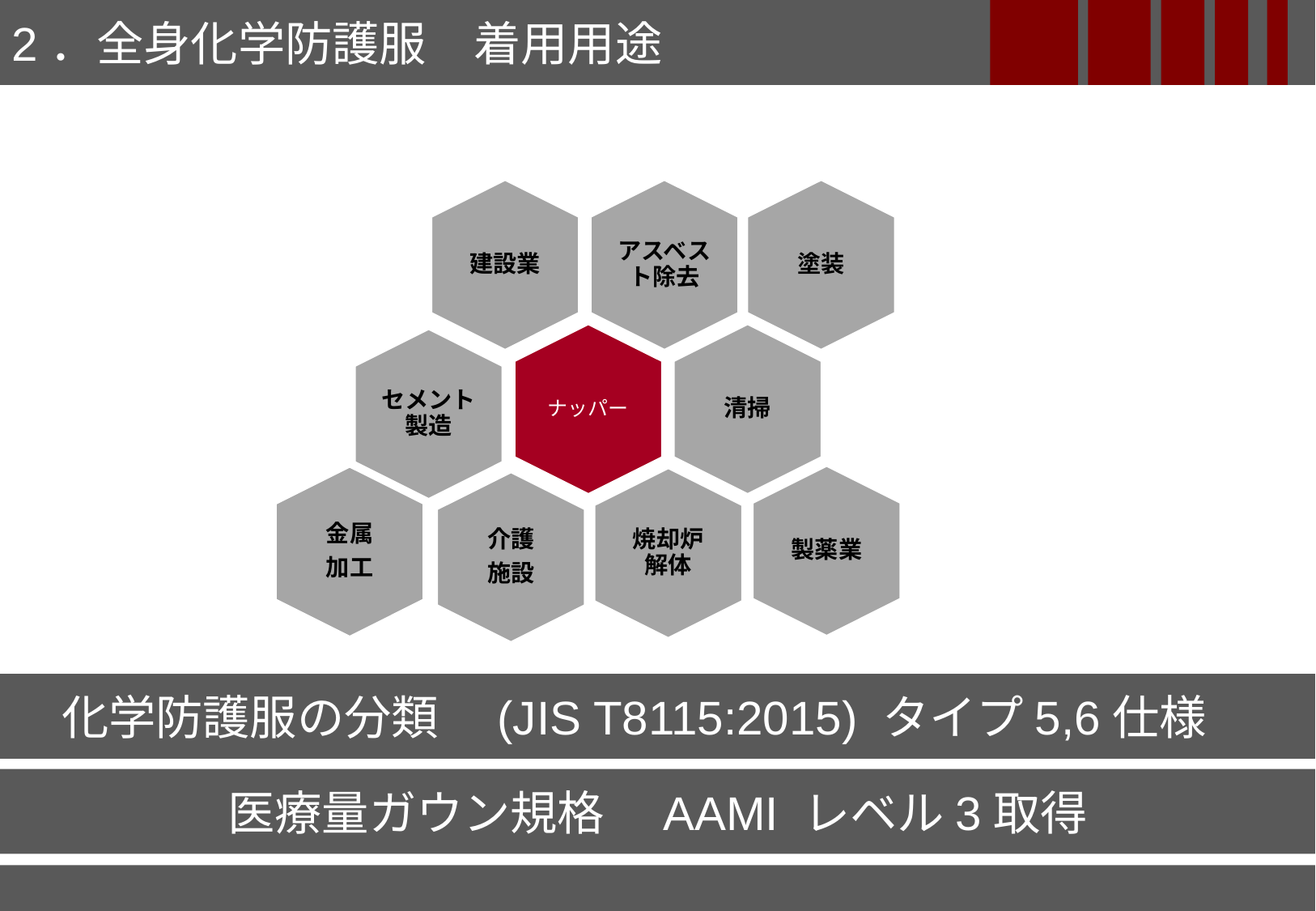

2．全身化学防護服　着用用途
塗装
アスベスト除去
ナッパー
清掃
焼却炉解体
セメント製造
金属
加工
製薬業
介護
施設
建設業
81%
81%
化学防護服の分類　(JIS T8115:2015) タイプ5,6仕様
医療量ガウン規格　AAMI レベル3取得